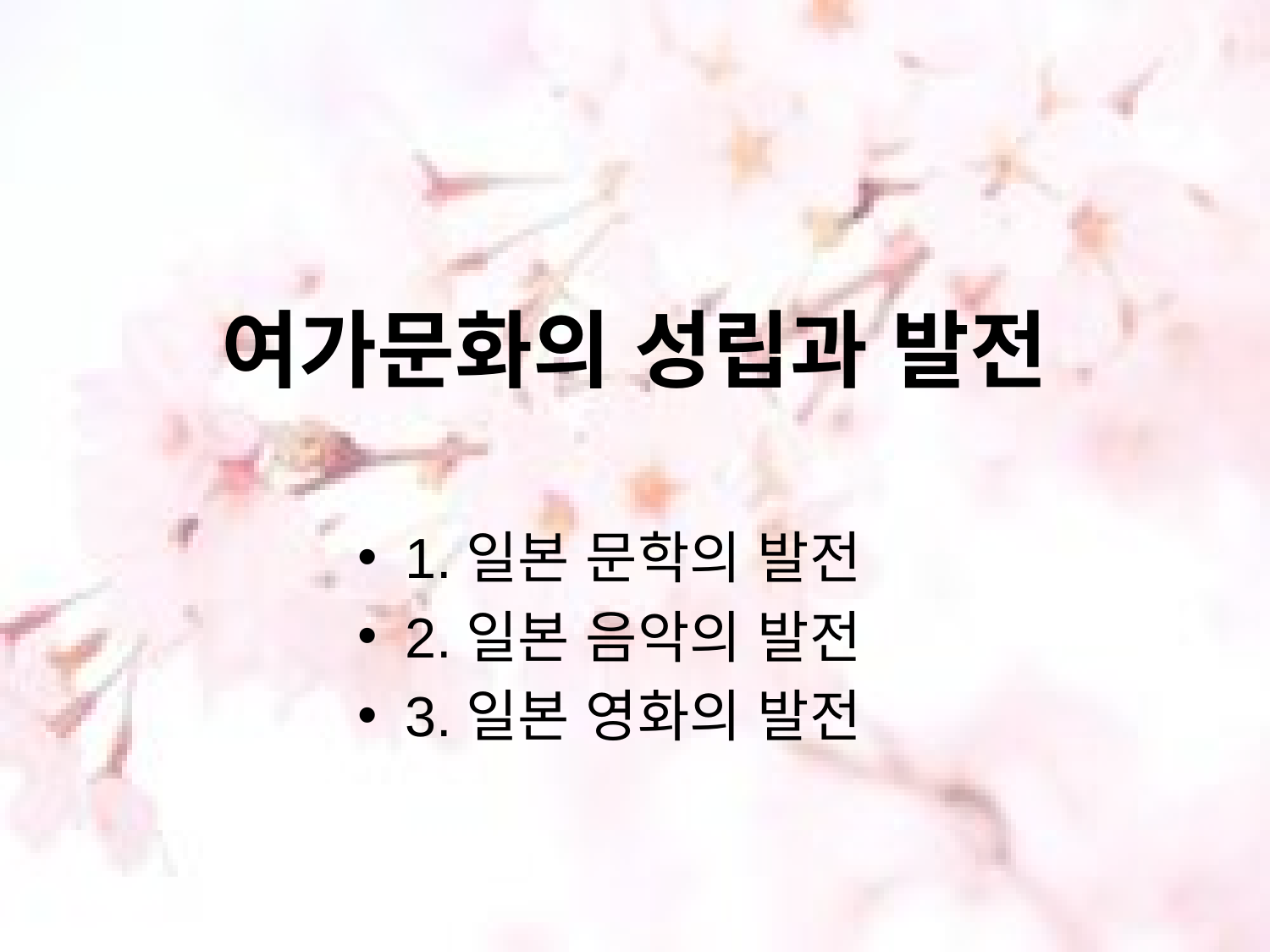

여가문화의 성립과 발전
1.일본 문학의 발전
2.일본 음악의 발전
3.일본 영화의 발전